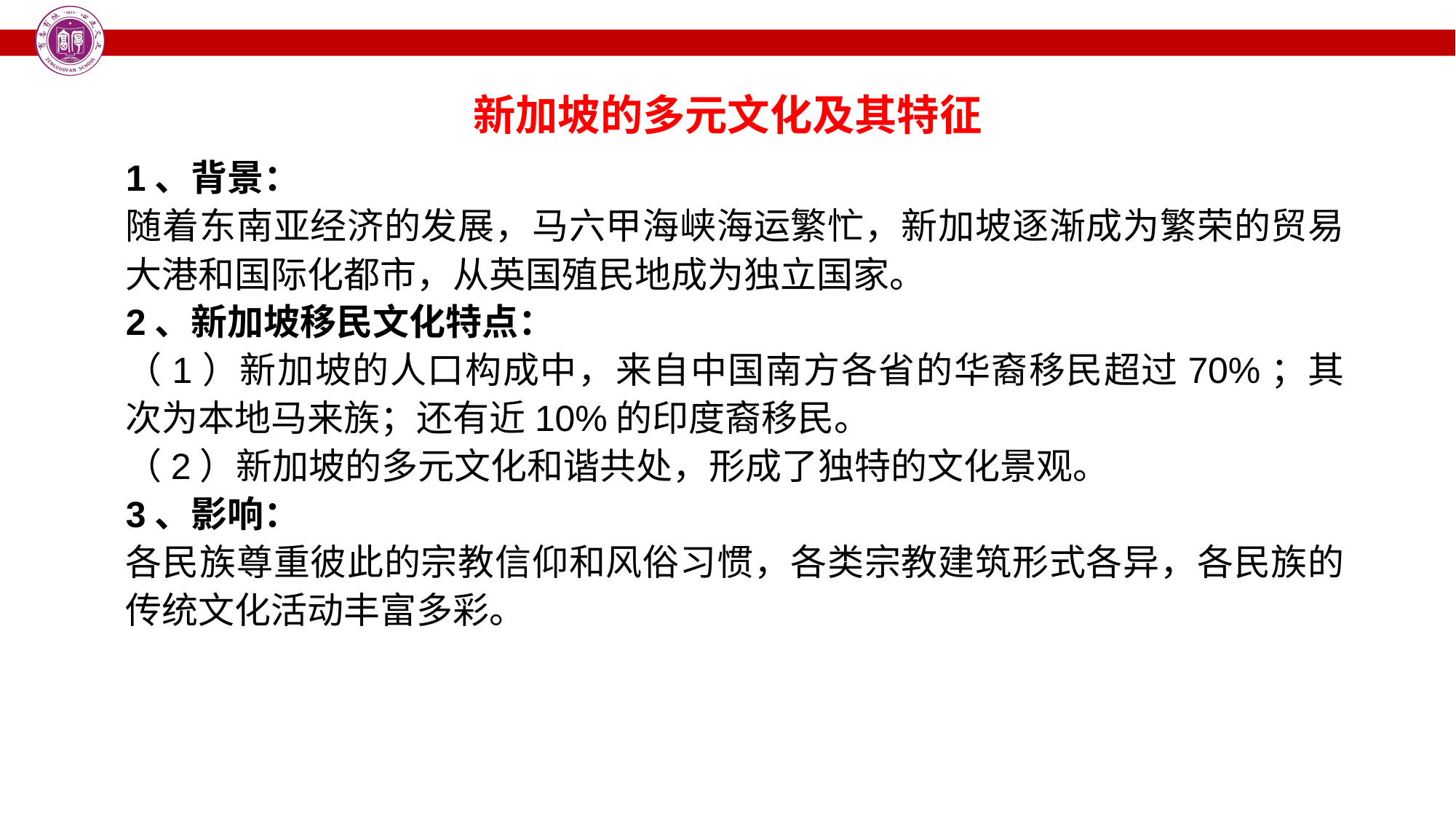

新加坡的多元文化及其特征
1、背景：
随着东南亚经济的发展，马六甲海峡海运繁忙，新加坡逐渐成为繁荣的贸易大港和国际化都市，从英国殖民地成为独立国家。
2、新加坡移民文化特点：
（1）新加坡的人口构成中，来自中国南方各省的华裔移民超过70%；其次为本地马来族；还有近10%的印度裔移民。
（2）新加坡的多元文化和谐共处，形成了独特的文化景观。
3、影响：
各民族尊重彼此的宗教信仰和风俗习惯，各类宗教建筑形式各异，各民族的传统文化活动丰富多彩。